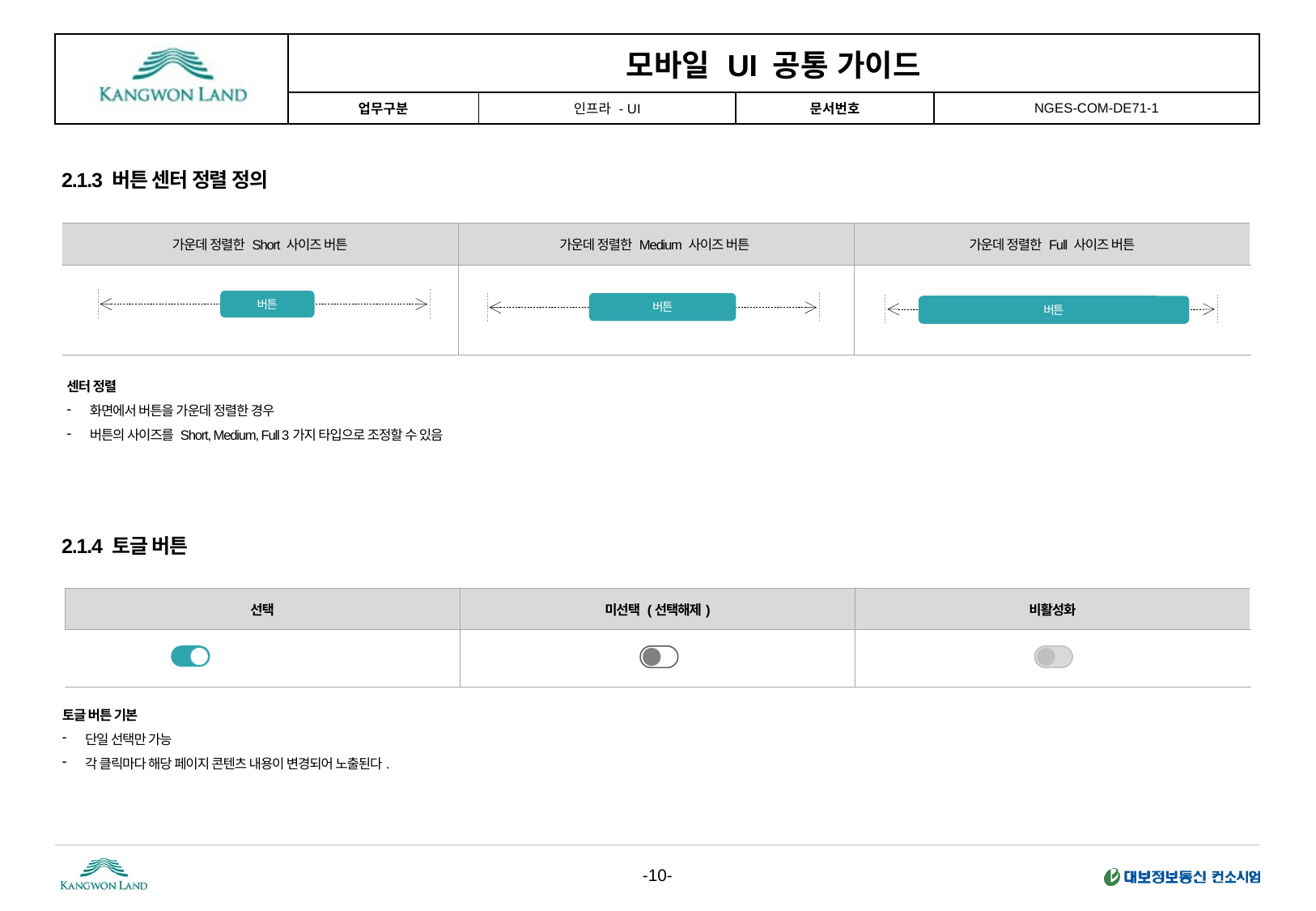

2.1.3 버튼 센터 정렬 정의
| 가운데 정렬한 Short 사이즈 버튼 | 가운데 정렬한 Medium 사이즈 버튼 | 가운데 정렬한 Full 사이즈 버튼 |
| --- | --- | --- |
|  |  |  |
버튼
버튼
버튼
센터 정렬
화면에서 버튼을 가운데 정렬한 경우
버튼의 사이즈를 Short, Medium, Full 3가지 타입으로 조정할 수 있음
2.1.4 토글 버튼
| 선택 | 미선택 (선택해제) | 비활성화 |
| --- | --- | --- |
|  |  |  |

토글 버튼 기본
단일 선택만 가능
각 클릭마다 해당 페이지 콘텐츠 내용이 변경되어 노출된다.